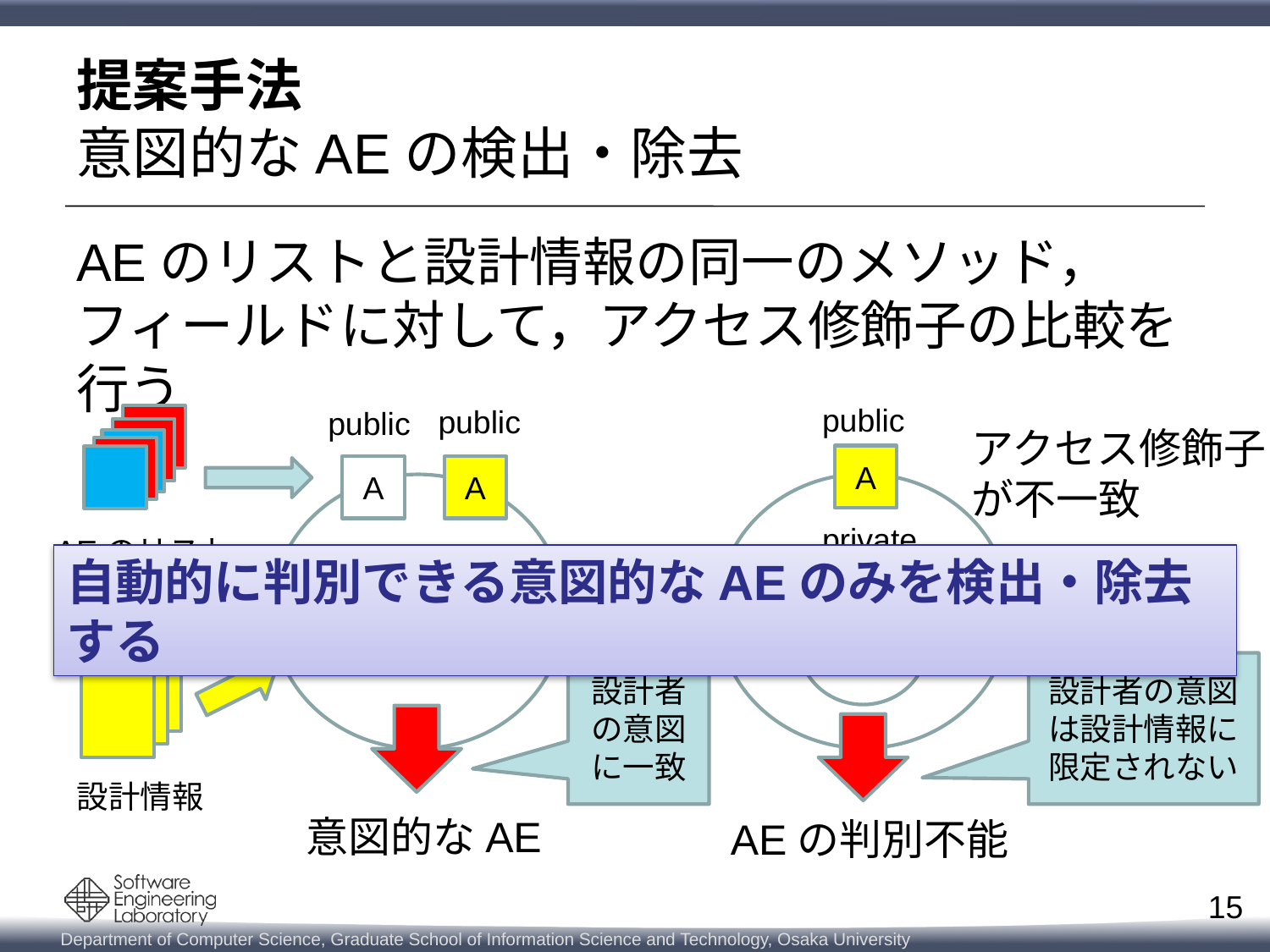

# 提案手法 意図的なAEの検出・除去
AEのリストと設計情報の同一のメソッド，フィールドに対して，アクセス修飾子の比較を行う

public
public
public

アクセス修飾子
が不一致

A

A
A

private
AEのリスト
自動的に判別できる意図的なAEのみを検出・除去する
A
アクセス修飾子
が一致

C

設計者
の意図
に一致
設計者の意図は設計情報に限定されない

設計情報
意図的なAE
AEの判別不能
15